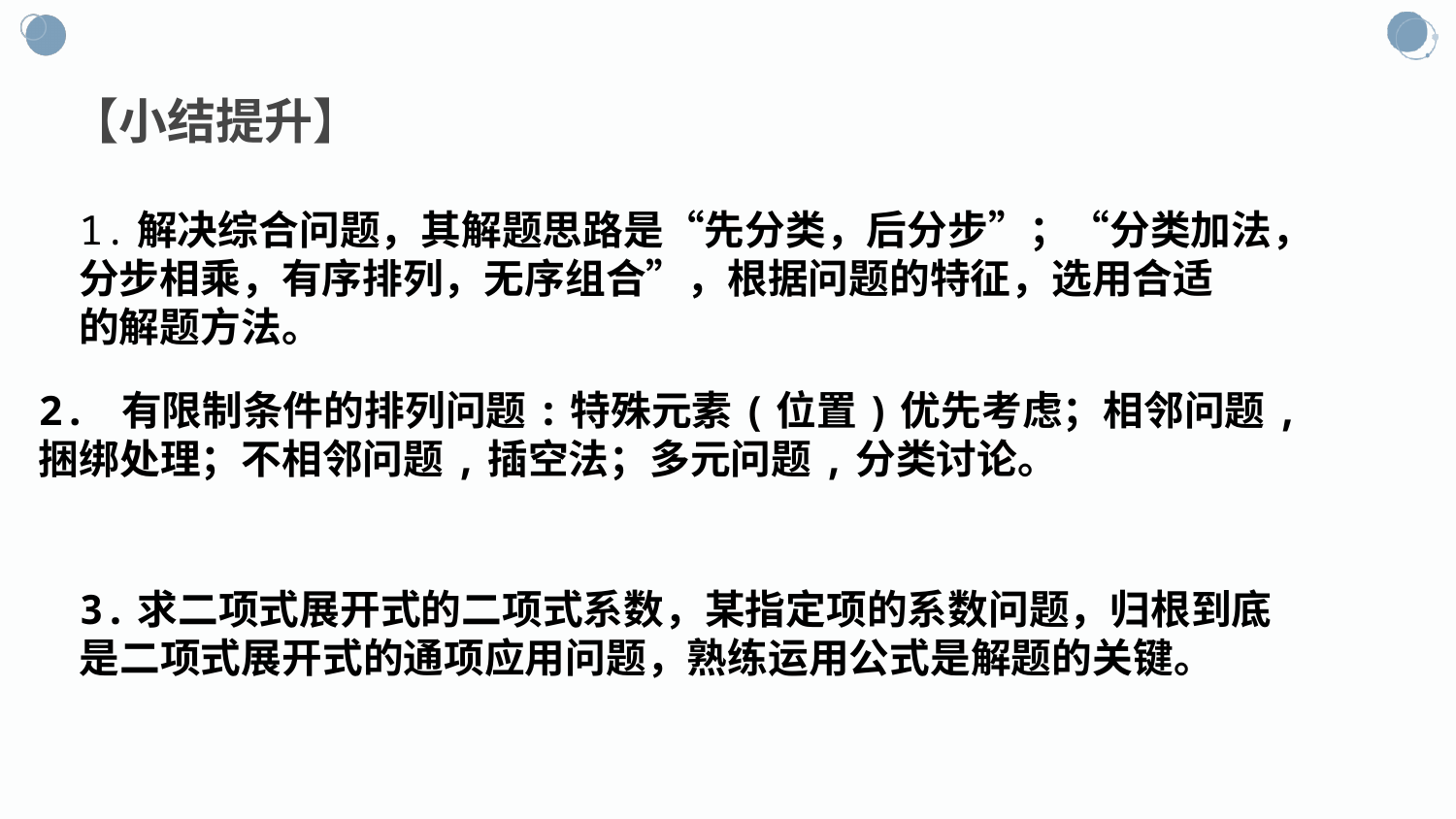

【小结提升】
1.解决综合问题，其解题思路是“先分类，后分步”；“分类加法，
分步相乘，有序排列，无序组合”，根据问题的特征，选用合适
的解题方法。
2. 有限制条件的排列问题:特殊元素(位置)优先考虑；相邻问题,
捆绑处理；不相邻问题,插空法；多元问题,分类讨论。

3.求二项式展开式的二项式系数，某指定项的系数问题，归根到底
是二项式展开式的通项应用问题，熟练运用公式是解题的关键。